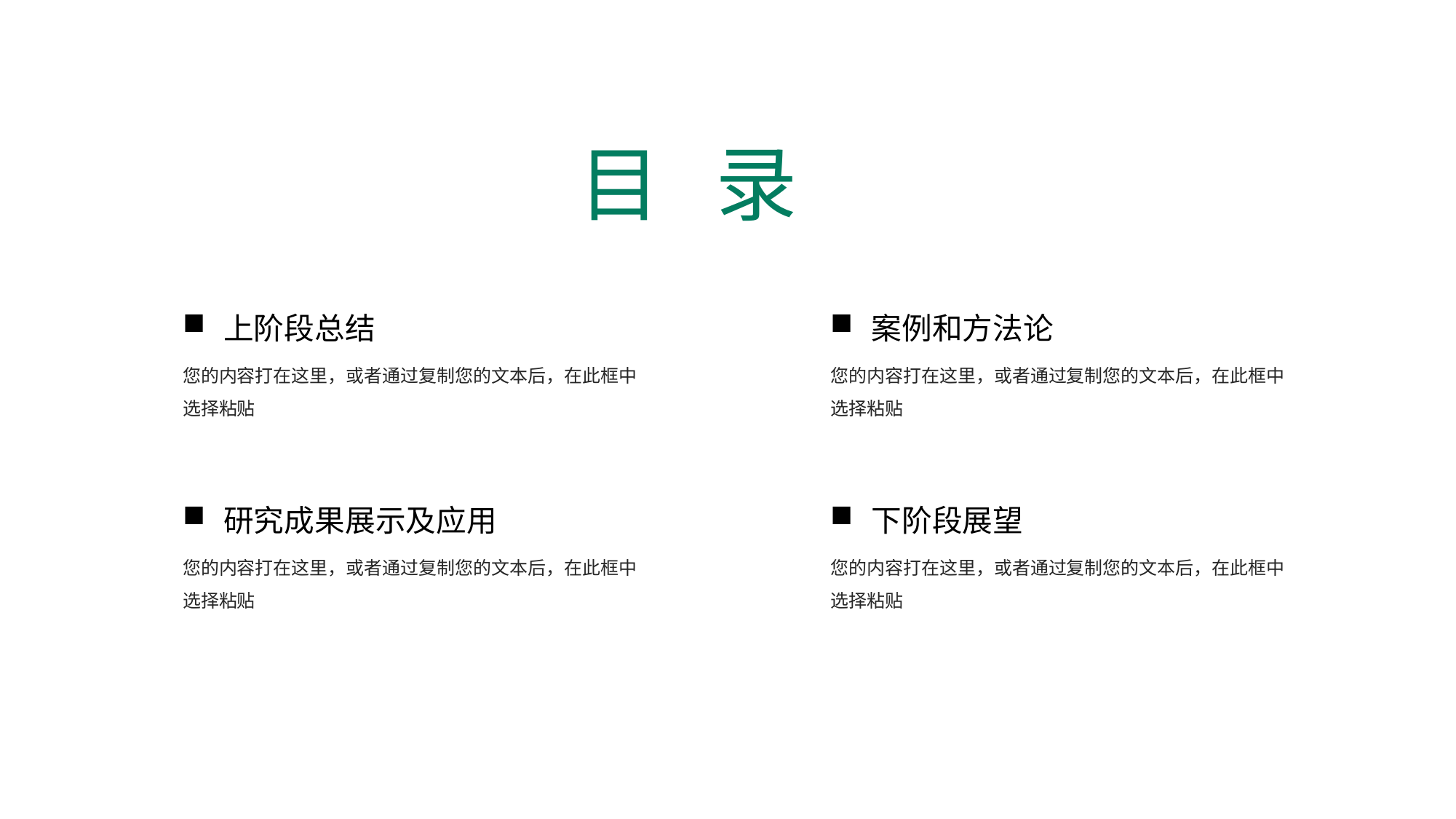

目   录
上阶段总结
案例和方法论
您的内容打在这里，或者通过复制您的文本后，在此框中选择粘贴
您的内容打在这里，或者通过复制您的文本后，在此框中选择粘贴
研究成果展示及应用
下阶段展望
您的内容打在这里，或者通过复制您的文本后，在此框中选择粘贴
您的内容打在这里，或者通过复制您的文本后，在此框中选择粘贴